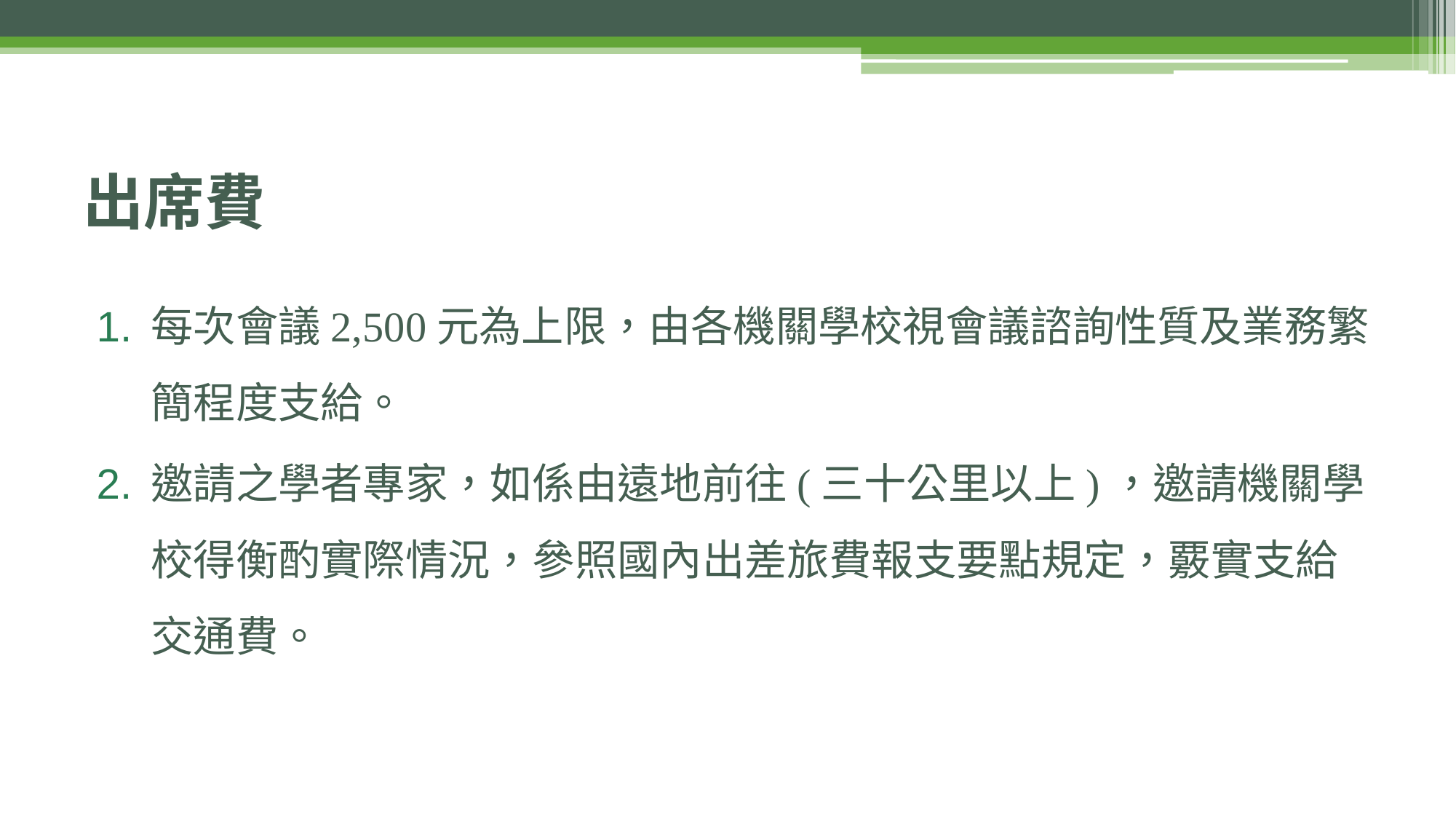

# 出席費
每次會議2,500元為上限，由各機關學校視會議諮詢性質及業務繁簡程度支給。
邀請之學者專家，如係由遠地前往(三十公里以上)，邀請機關學校得衡酌實際情況，參照國內出差旅費報支要點規定，覈實支給交通費。